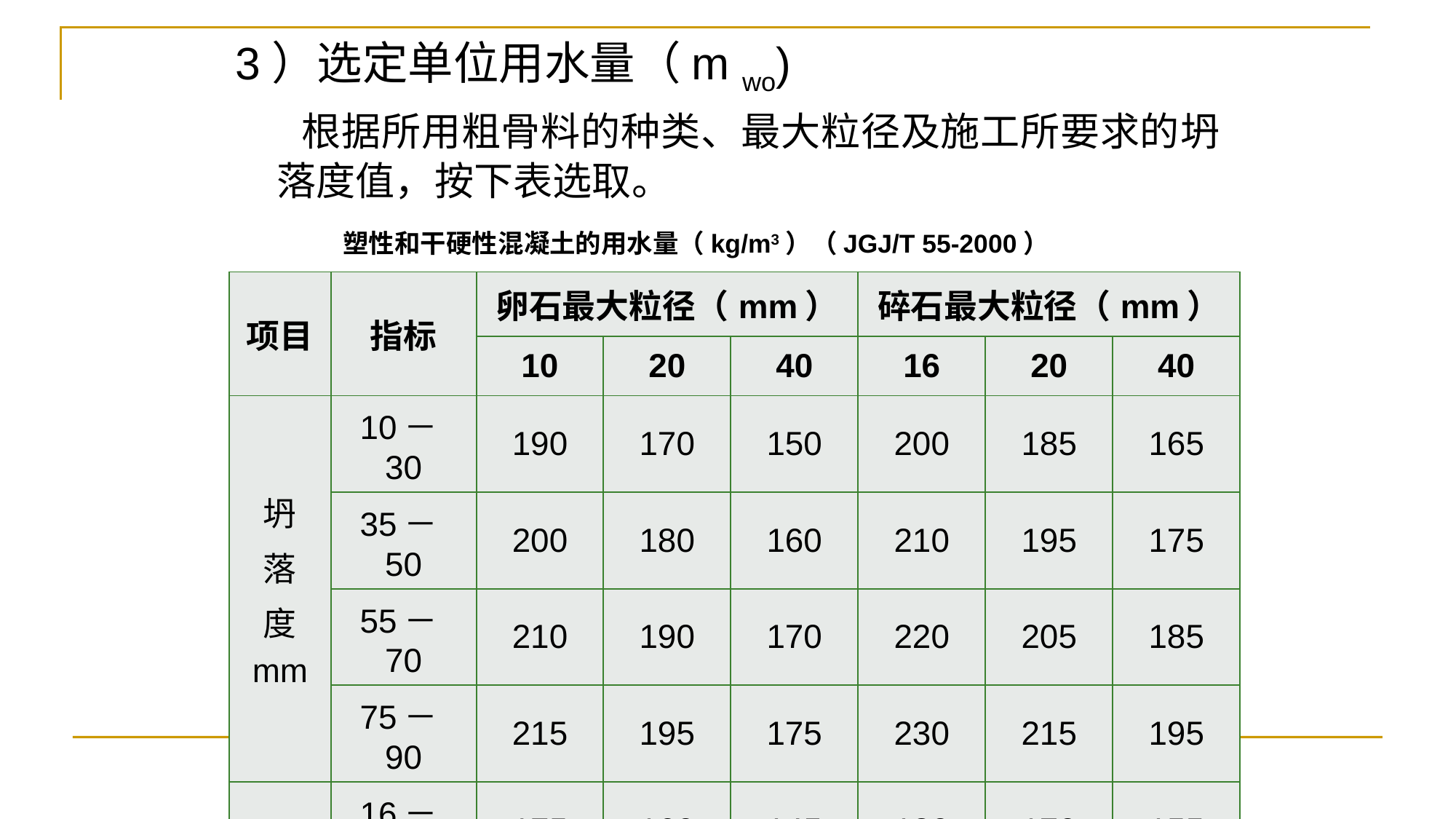

3）选定单位用水量（m wo)
      根据所用粗骨料的种类、最大粒径及施工所要求的坍落度值，按下表选取。
           塑性和干硬性混凝土的用水量（kg/m3）（JGJ/T 55-2000）
| 项目 | 指标 | 卵石最大粒径（mm） |  |  | 碎石最大粒径（mm） |  |  |
| --- | --- | --- | --- | --- | --- | --- | --- |
|  |  | 10 | 20 | 40 | 16 | 20 | 40 |
| 坍 落 度 mm | 10－30 | 190 | 170 | 150 | 200 | 185 | 165 |
|  | 35－50 | 200 | 180 | 160 | 210 | 195 | 175 |
|  | 55－70 | 210 | 190 | 170 | 220 | 205 | 185 |
|  | 75－90 | 215 | 195 | 175 | 230 | 215 | 195 |
| 维勃稠度 s | 16－20 | 175 | 160 | 145 | 180 | 170 | 155 |
|  | 11－15 | 180 | 165 | 150 | 185 | 175 | 160 |
|  | 5－10 | 185 | 170 | 155 | 190 | 180 | 165 |